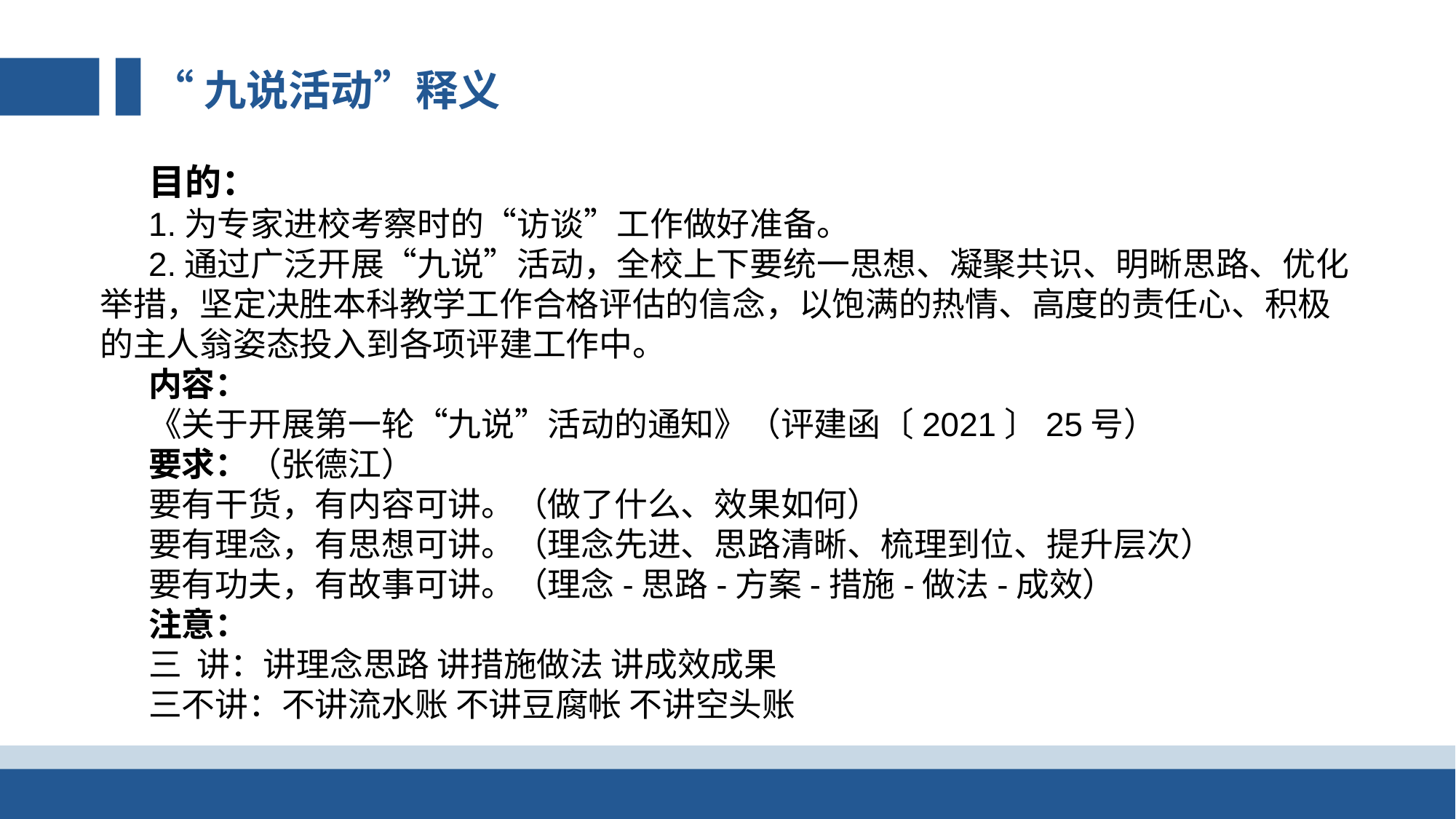

“九说活动”释义
目的：
1.为专家进校考察时的“访谈”工作做好准备。
2.通过广泛开展“九说”活动，全校上下要统一思想、凝聚共识、明晰思路、优化举措，坚定决胜本科教学工作合格评估的信念，以饱满的热情、高度的责任心、积极的主人翁姿态投入到各项评建工作中。
内容：
《关于开展第一轮“九说”活动的通知》（评建函〔2021〕25号）
要求：（张德江）
要有干货，有内容可讲。（做了什么、效果如何）
要有理念，有思想可讲。（理念先进、思路清晰、梳理到位、提升层次）
要有功夫，有故事可讲。（理念-思路-方案-措施-做法-成效）
注意：
三  讲：讲理念思路 讲措施做法 讲成效成果
三不讲：不讲流水账 不讲豆腐帐 不讲空头账